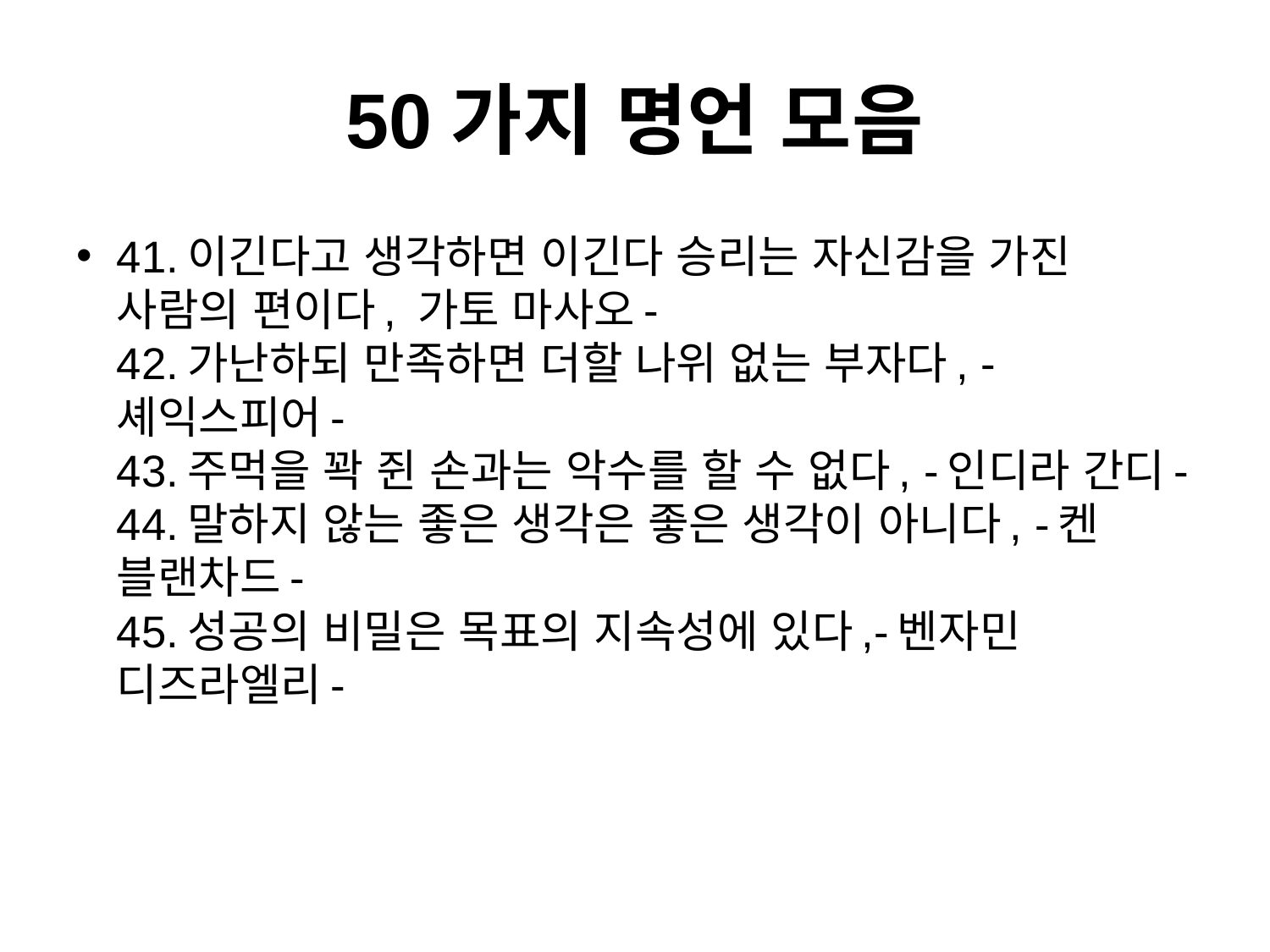

# 50가지 명언 모음
41.이긴다고 생각하면 이긴다 승리는 자신감을 가진 사람의 편이다, 가토 마사오-
42.가난하되 만족하면 더할 나위 없는 부자다, -셰익스피어-
43.주먹을 꽉 쥔 손과는 악수를 할 수 없다, -인디라 간디-
44.말하지 않는 좋은 생각은 좋은 생각이 아니다, -켄 블랜차드-
45.성공의 비밀은 목표의 지속성에 있다,-벤자민 디즈라엘리-